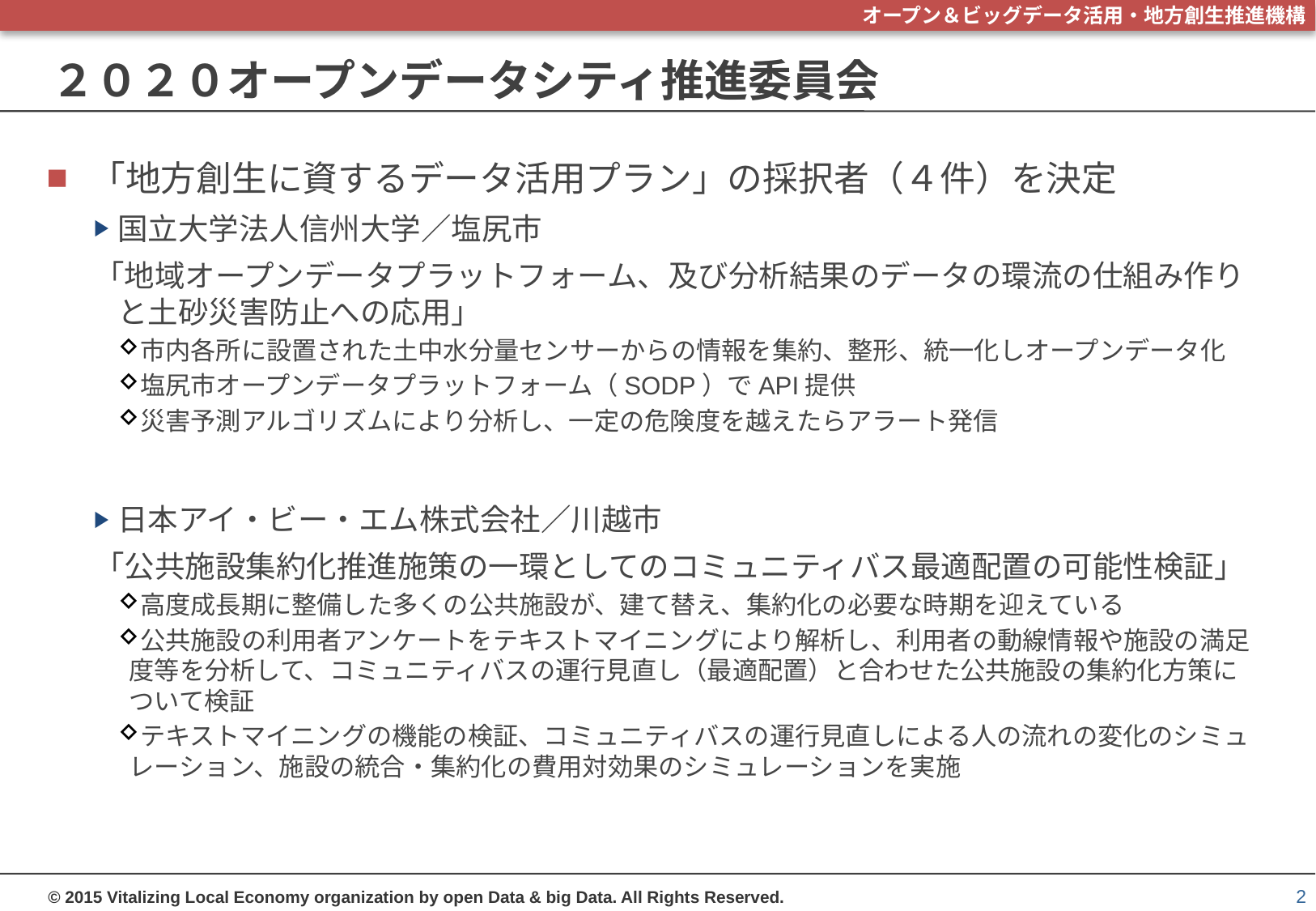

# ２０２０オープンデータシティ推進委員会
「地方創生に資するデータ活用プラン」の採択者（４件）を決定
国立大学法人信州大学／塩尻市
「地域オープンデータプラットフォーム、及び分析結果のデータの環流の仕組み作りと土砂災害防止への応用」
市内各所に設置された土中水分量センサーからの情報を集約、整形、統一化しオープンデータ化
塩尻市オープンデータプラットフォーム（SODP）でAPI提供
災害予測アルゴリズムにより分析し、一定の危険度を越えたらアラート発信

日本アイ・ビー・エム株式会社／川越市
「公共施設集約化推進施策の一環としてのコミュニティバス最適配置の可能性検証」
高度成長期に整備した多くの公共施設が、建て替え、集約化の必要な時期を迎えている
公共施設の利用者アンケートをテキストマイニングにより解析し、利用者の動線情報や施設の満足度等を分析して、コミュニティバスの運行見直し（最適配置）と合わせた公共施設の集約化方策について検証
テキストマイニングの機能の検証、コミュニティバスの運行見直しによる人の流れの変化のシミュレーション、施設の統合・集約化の費用対効果のシミュレーションを実施
2